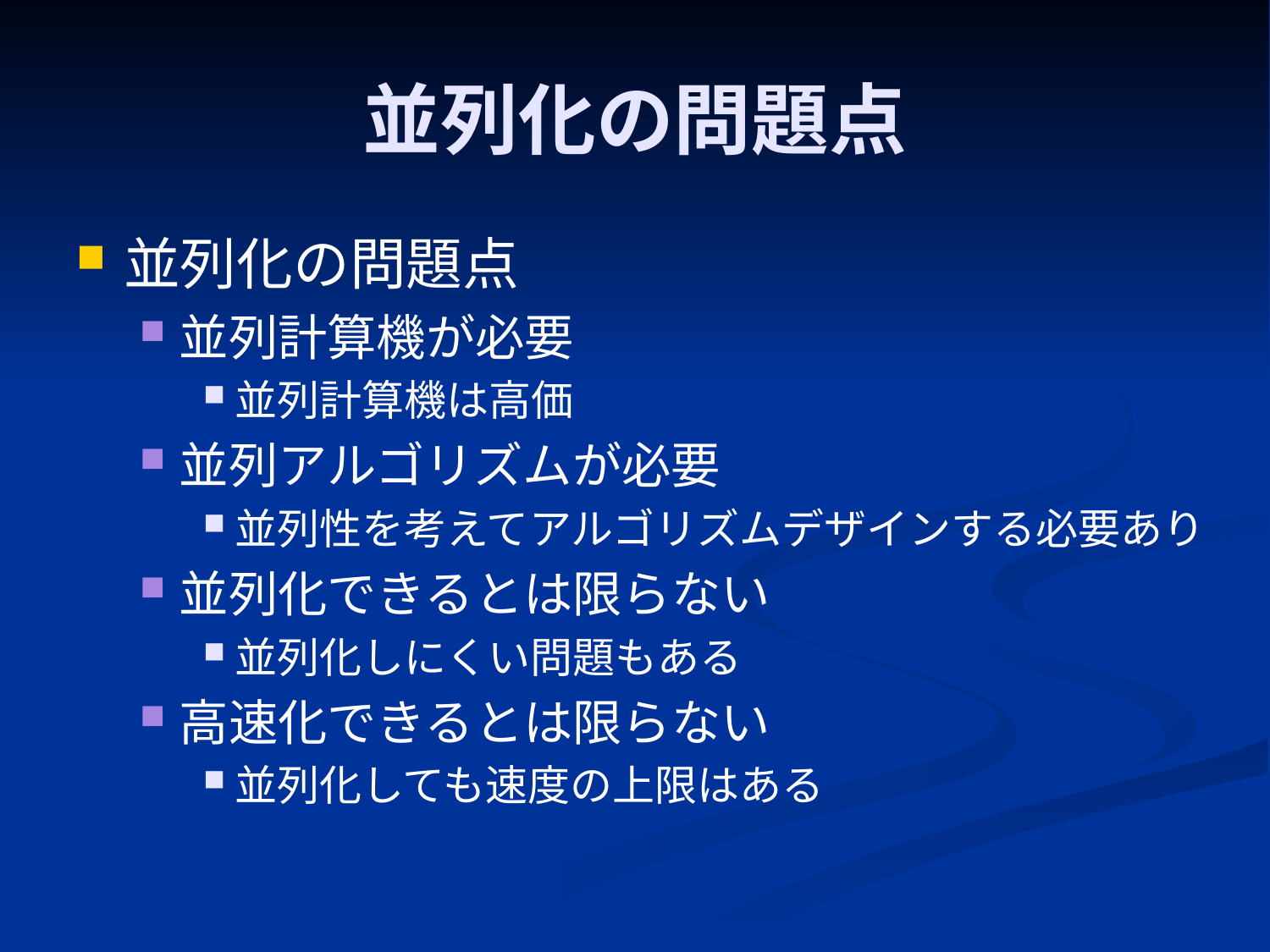

# 並列化の問題点
並列化の問題点
並列計算機が必要
並列計算機は高価
並列アルゴリズムが必要
並列性を考えてアルゴリズムデザインする必要あり
並列化できるとは限らない
並列化しにくい問題もある
高速化できるとは限らない
並列化しても速度の上限はある